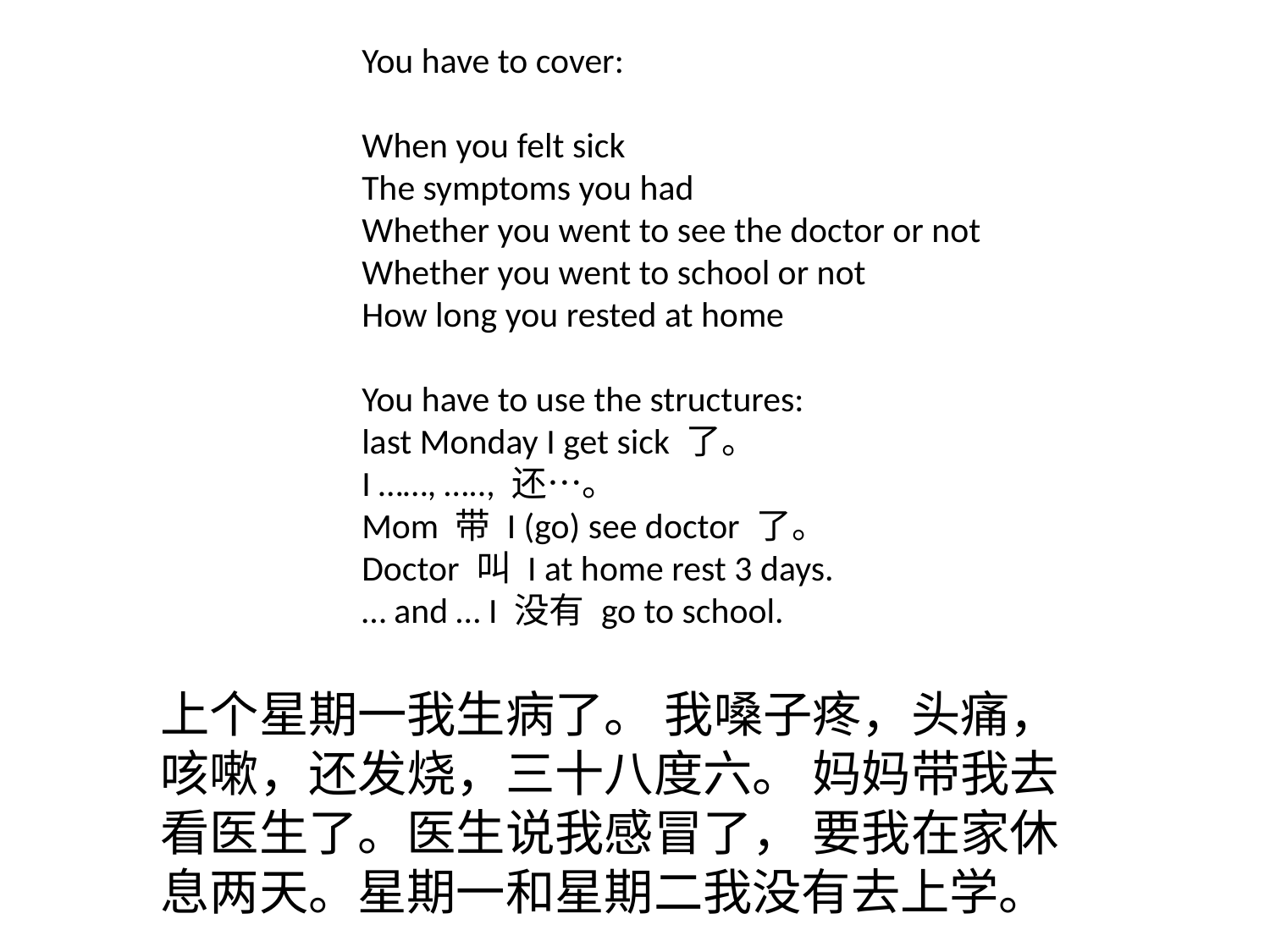

You have to cover:

When you felt sick
The symptoms you had
Whether you went to see the doctor or not
Whether you went to school or not
How long you rested at home

You have to use the structures:
last Monday I get sick 了。
I ……, ….., 还…。
Mom 带 I (go) see doctor 了。
Doctor 叫 I at home rest 3 days.
… and … I 没有 go to school.
上个星期一我生病了。 我嗓子疼，头痛，咳嗽，还发烧，三十八度六。 妈妈带我去看医生了。医生说我感冒了， 要我在家休息两天。星期一和星期二我没有去上学。